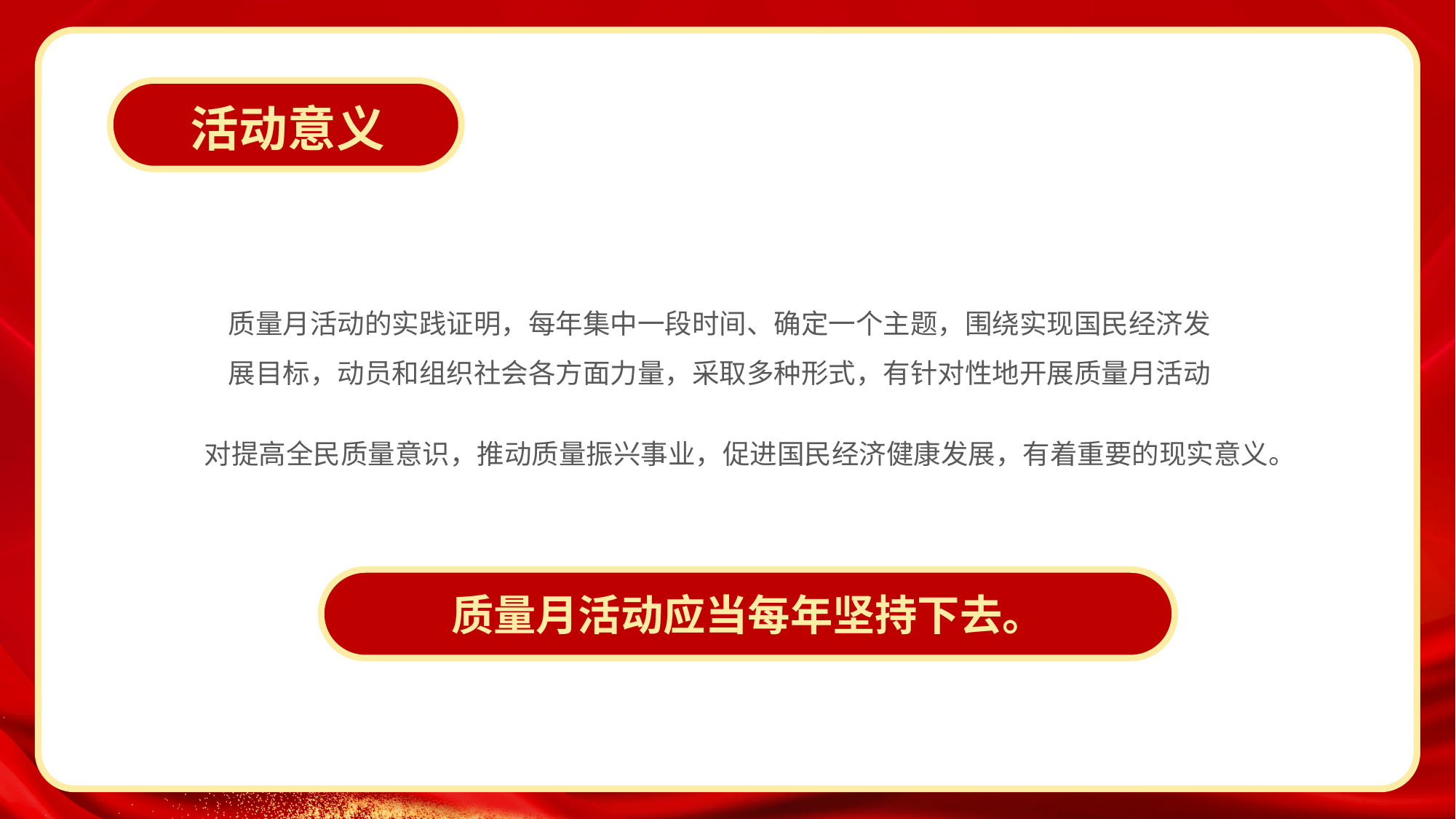

活动意义
质量月活动的实践证明，每年集中一段时间、确定一个主题，围绕实现国民经济发展目标，动员和组织社会各方面力量，采取多种形式，有针对性地开展质量月活动
对提高全民质量意识，推动质量振兴事业，促进国民经济健康发展，有着重要的现实意义。
质量月活动应当每年坚持下去。